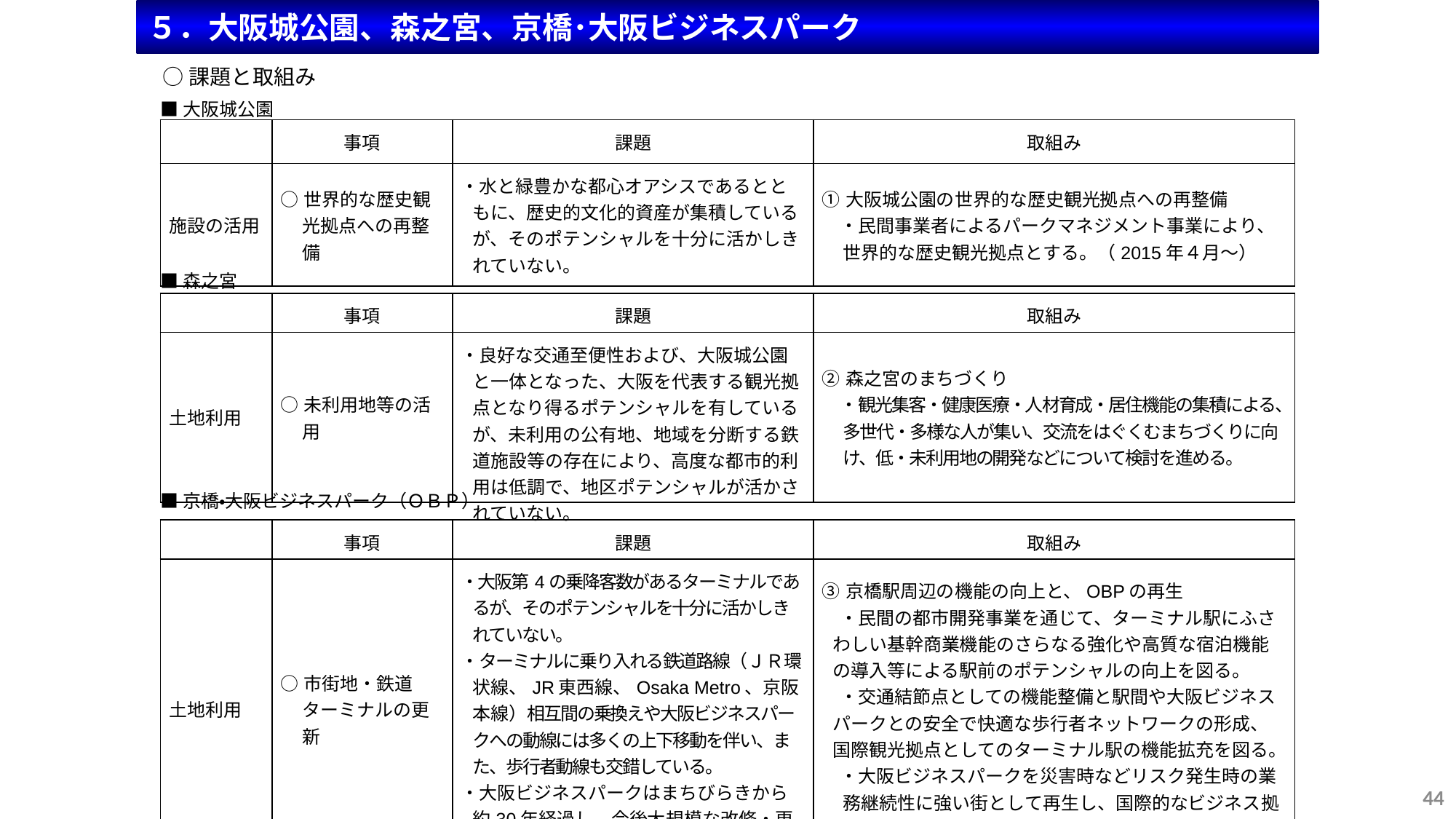

５．大阪城公園、森之宮、京橋･大阪ビジネスパーク
○課題と取組み
■大阪城公園
|  | 事項 | 課題 | 取組み |
| --- | --- | --- | --- |
| 施設の活用 | ○世界的な歴史観光拠点への再整備 | ・水と緑豊かな都心オアシスであるとともに、歴史的文化的資産が集積しているが、そのポテンシャルを十分に活かしきれていない。 | ①大阪城公園の世界的な歴史観光拠点への再整備 　・民間事業者によるパークマネジメント事業により、世界的な歴史観光拠点とする。（2015年４月～） |
■森之宮
|  | 事項 | 課題 | 取組み |
| --- | --- | --- | --- |
| 土地利用 | ○未利用地等の活用 | ・良好な交通至便性および、大阪城公園と一体となった、大阪を代表する観光拠点となり得るポテンシャルを有しているが、未利用の公有地、地域を分断する鉄道施設等の存在により、高度な都市的利用は低調で、地区ポテンシャルが活かされていない。 | ②森之宮のまちづくり 　・観光集客・健康医療・人材育成・居住機能の集積による、多世代・多様な人が集い、交流をはぐくむまちづくりに向け、低・未利用地の開発などについて検討を進める。 |
■京橋・大阪ビジネスパーク（ＯＢＰ）
|  | 事項 | 課題 | 取組み |
| --- | --- | --- | --- |
| 土地利用 | ○市街地・鉄道ターミナルの更新 | ・大阪第4の乗降客数があるターミナルであるが、そのポテンシャルを十分に活かしきれていない。 ・ターミナルに乗り入れる鉄道路線（ＪＲ環状線、JR東西線、Osaka Metro、京阪本線）相互間の乗換えや大阪ビジネスパークへの動線には多くの上下移動を伴い、また、歩行者動線も交錯している。 ・大阪ビジネスパークはまちびらきから約30年経過し、今後大規模な改修・更新時期を迎えるにあたり、他の拠点開発と区別化できるコンセプトが必要となっている。 | ③京橋駅周辺の機能の向上と、OBPの再生 　・民間の都市開発事業を通じて、ターミナル駅にふさわしい基幹商業機能のさらなる強化や高質な宿泊機能の導入等による駅前のポテンシャルの向上を図る。 　・交通結節点としての機能整備と駅間や大阪ビジネスパークとの安全で快適な歩行者ネットワークの形成、国際観光拠点としてのターミナル駅の機能拡充を図る。 　・大阪ビジネスパークを災害時などリスク発生時の業務継続性に強い街として再生し、国際的なビジネス拠点をめざす。 |
44